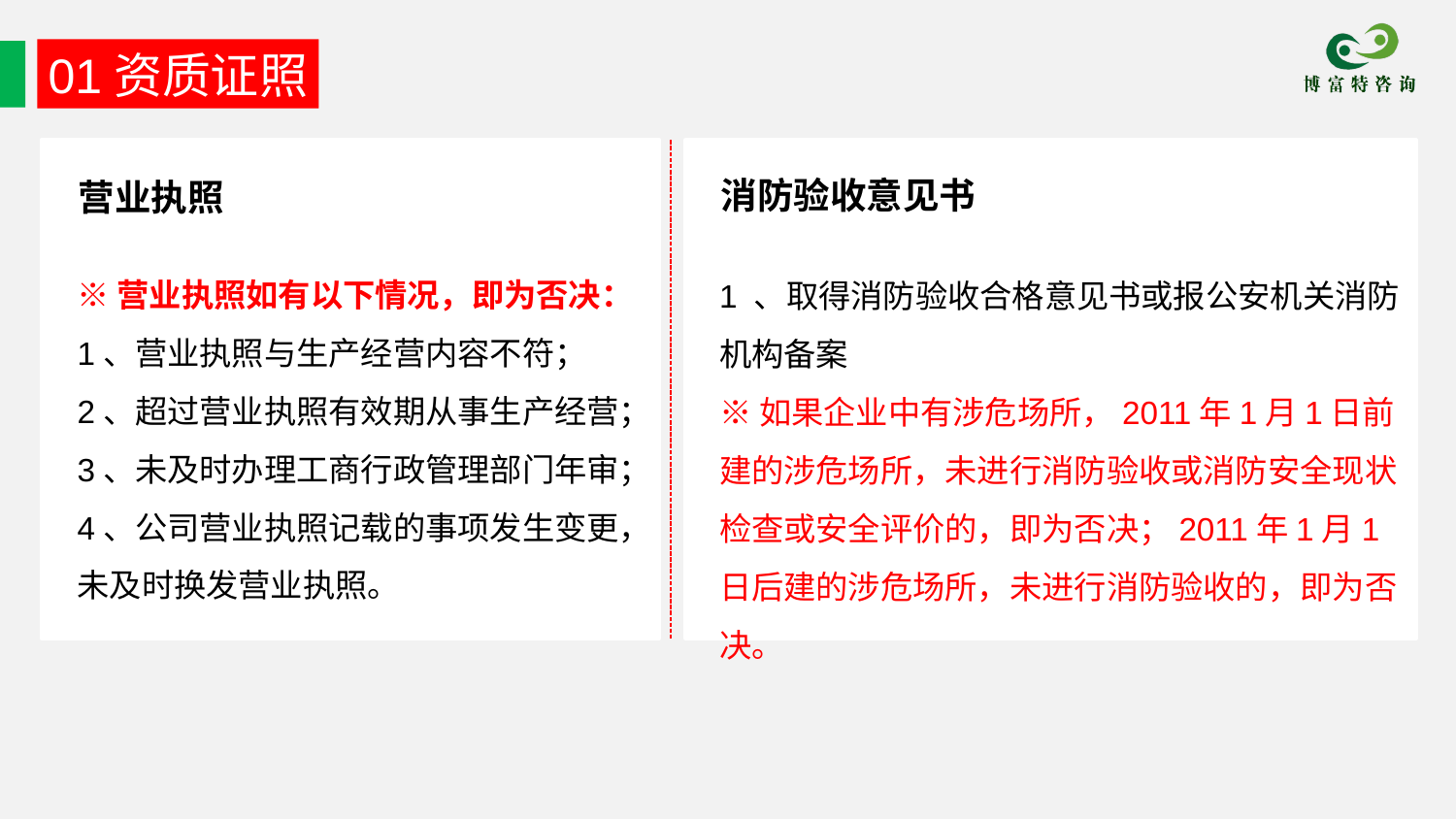

01资质证照

消防验收意见书
营业执照
※营业执照如有以下情况，即为否决：
1、营业执照与生产经营内容不符；
2、超过营业执照有效期从事生产经营；
3、未及时办理工商行政管理部门年审；
4、公司营业执照记载的事项发生变更，未及时换发营业执照。
1 、取得消防验收合格意见书或报公安机关消防机构备案
※如果企业中有涉危场所，2011年1月1日前建的涉危场所，未进行消防验收或消防安全现状检查或安全评价的，即为否决；2011年1月1日后建的涉危场所，未进行消防验收的，即为否决。